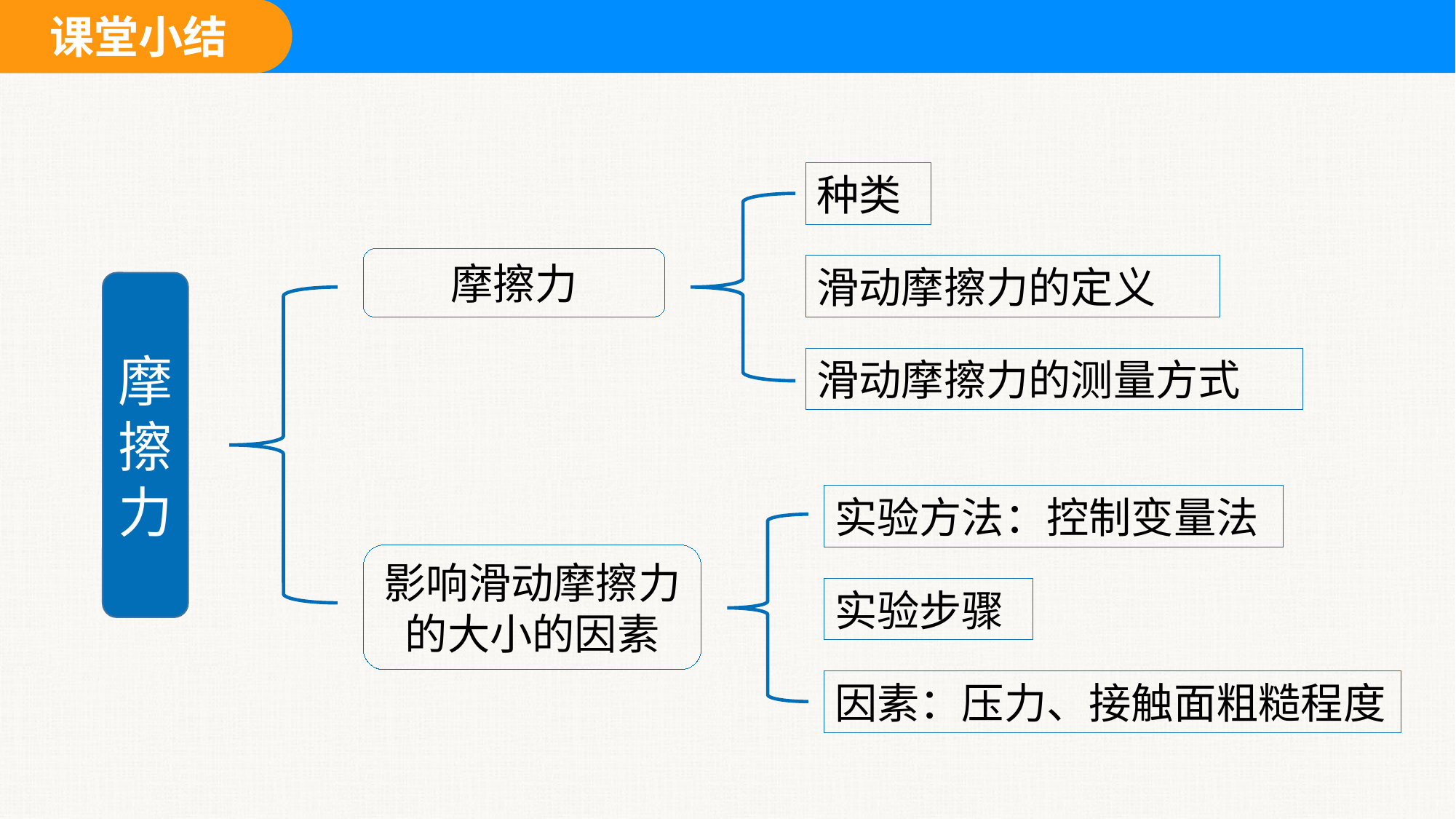

种类

摩擦力
滑动摩擦力的定义
摩擦力

滑动摩擦力的测量方式
实验方法：控制变量法

影响滑动摩擦力的大小的因素
实验步骤
因素：压力、接触面粗糙程度